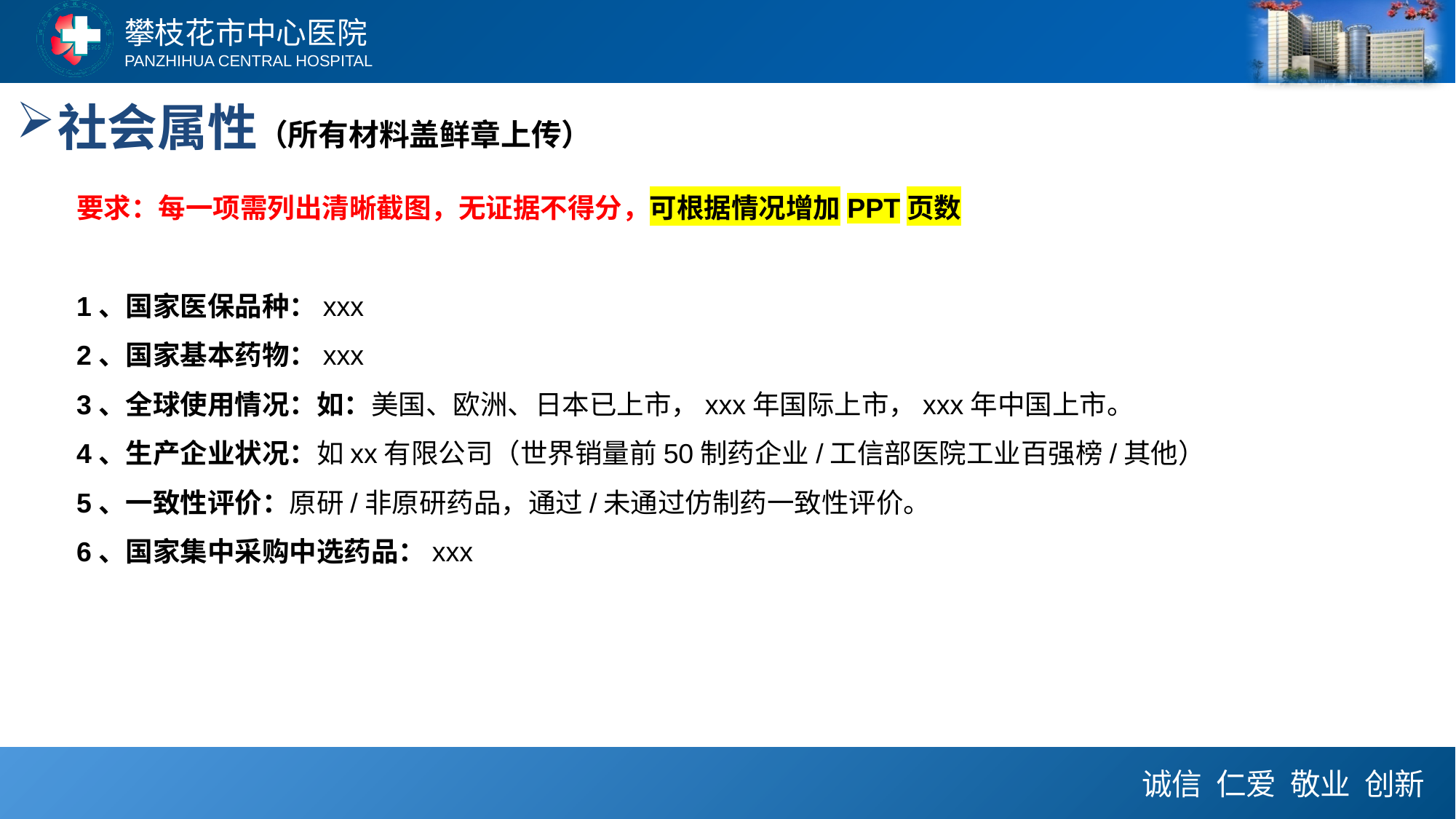

社会属性（所有材料盖鲜章上传）
要求：每一项需列出清晰截图，无证据不得分，可根据情况增加PPT页数

1、国家医保品种：xxx
2、国家基本药物：xxx
3、全球使用情况：如：美国、欧洲、日本已上市，xxx年国际上市，xxx年中国上市。
4、生产企业状况：如xx有限公司（世界销量前50制药企业/工信部医院工业百强榜/其他）
5、一致性评价：原研/非原研药品，通过/未通过仿制药一致性评价。
6、国家集中采购中选药品：xxx